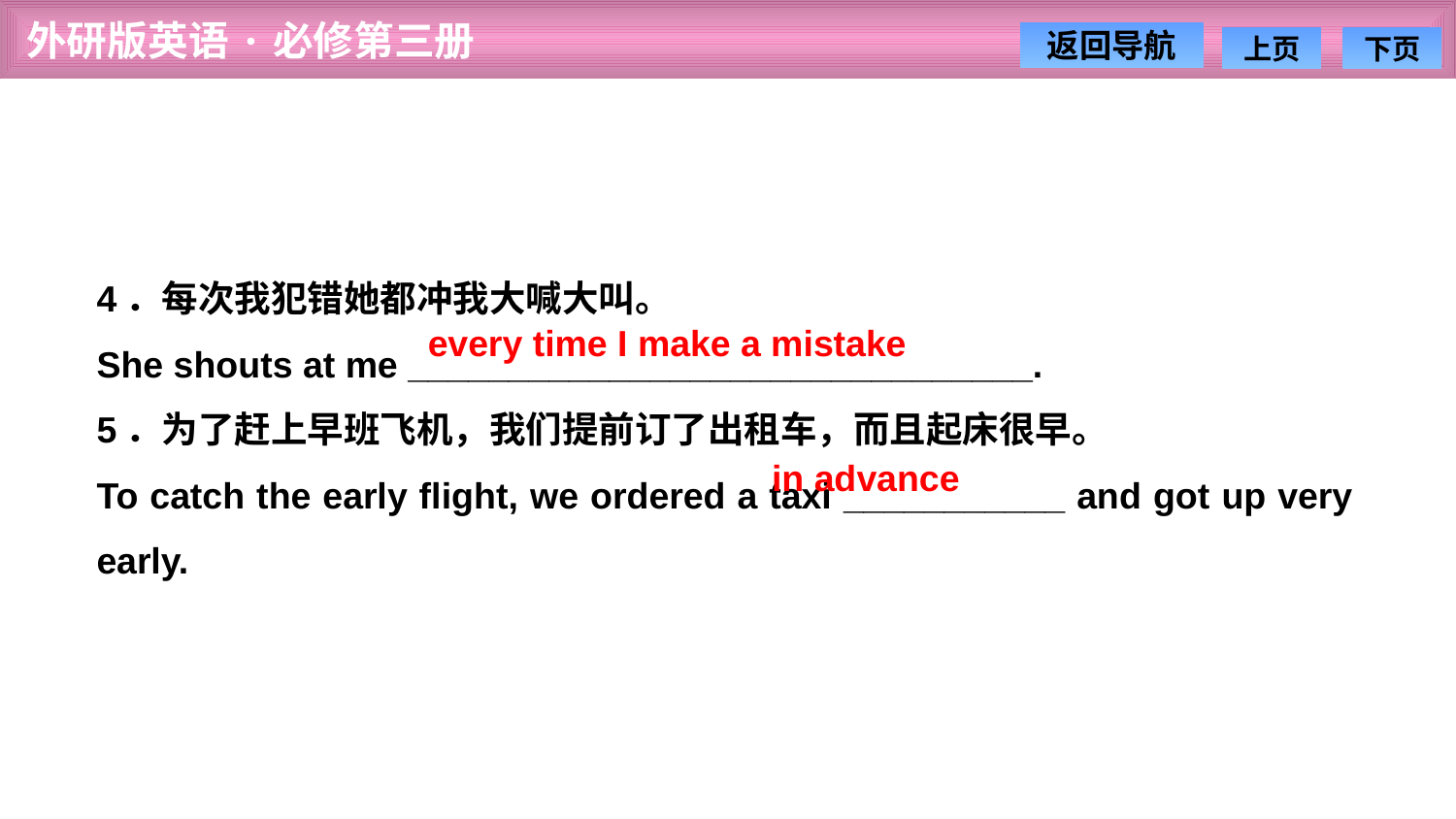

4．每次我犯错她都冲我大喊大叫。
She shouts at me _______________________________.
5．为了赶上早班飞机，我们提前订了出租车，而且起床很早。
To catch the early flight, we ordered a taxi ___________ and got up very early.
every time I make a mistake
in advance